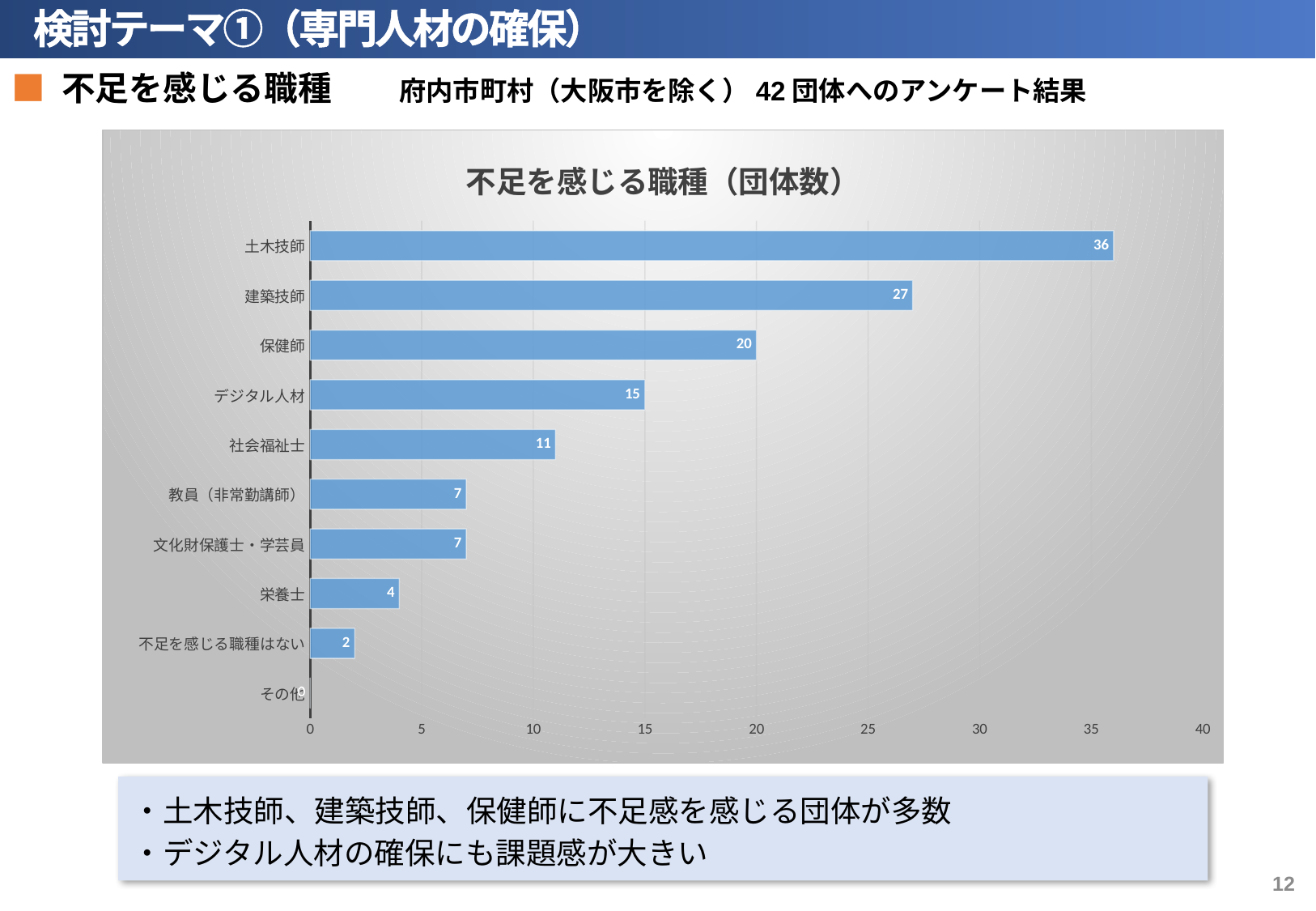

検討テーマ①（専門人材の確保）

■ 不足を感じる職種　　府内市町村（大阪市を除く）42団体へのアンケート結果

### Chart: 不足を感じる職種（団体数）

| Category | 該当団体数 |
|---|---|
| その他 | 0.0 |
| 不足を感じる職種はない | 2.0 |
| 栄養士 | 4.0 |
| 文化財保護士・学芸員 | 7.0 |
| 教員（非常勤講師） | 7.0 |
| 社会福祉士 | 11.0 |
| デジタル人材 | 15.0 |
| 保健師 | 20.0 |
| 建築技師 | 27.0 |
| 土木技師 | 36.0 |
・土木技師、建築技師、保健師に不足感を感じる団体が多数
・デジタル人材の確保にも課題感が大きい
12